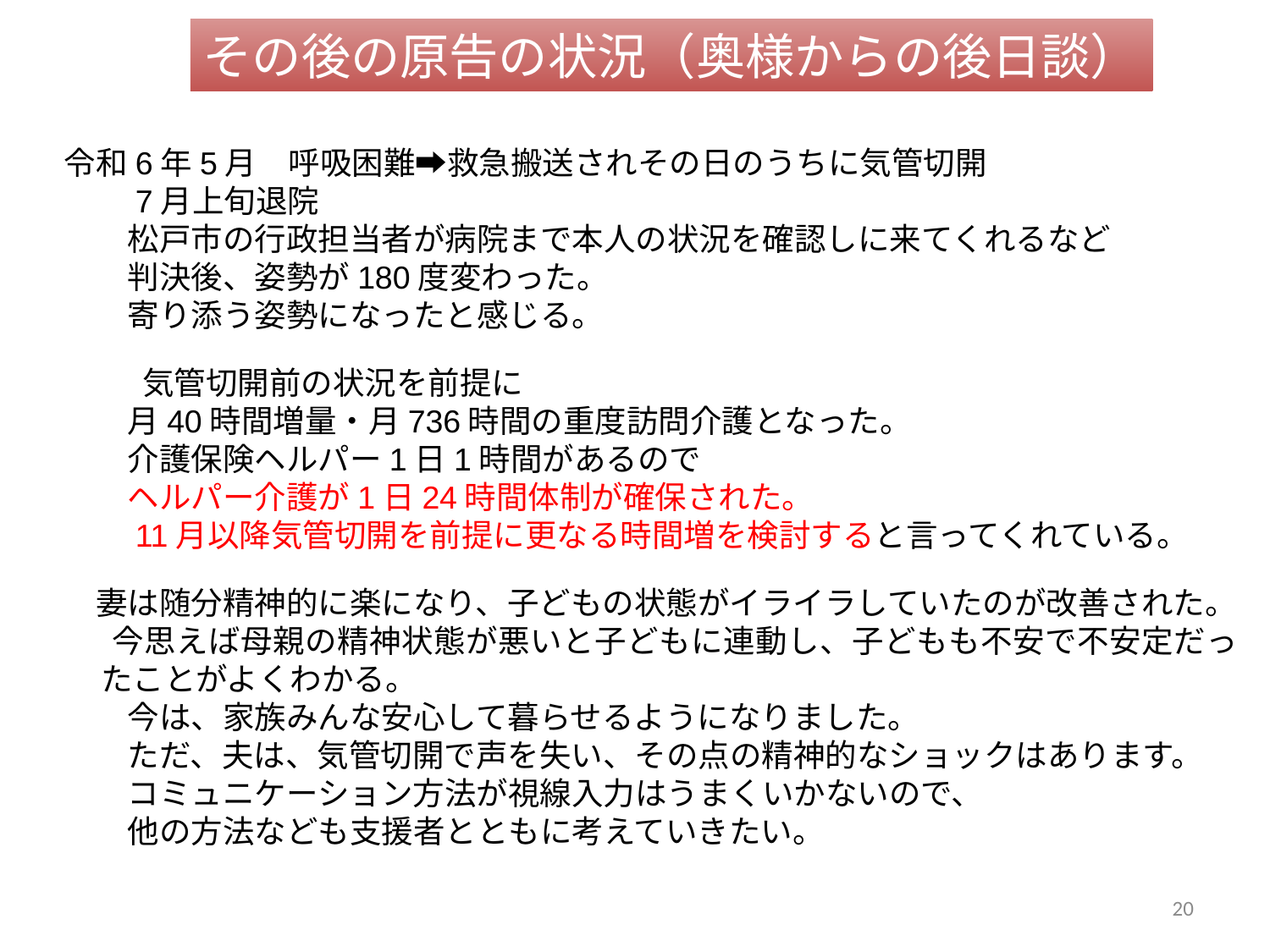

その後の原告の状況（奥様からの後日談）
　令和6年5月　呼吸困難➡救急搬送されその日のうちに気管切開
　　　7月上旬退院
　　　松戸市の行政担当者が病院まで本人の状況を確認しに来てくれるなど
　　　判決後、姿勢が180度変わった。
　　　寄り添う姿勢になったと感じる。

 　　　気管切開前の状況を前提に
　　　月40時間増量・月736時間の重度訪問介護となった。
　　　介護保険ヘルパー1日1時間があるので
　　　ヘルパー介護が1日24時間体制が確保された。
　　　11月以降気管切開を前提に更なる時間増を検討すると言ってくれている。

　　妻は随分精神的に楽になり、子どもの状態がイライラしていたのが改善された。
 　　今思えば母親の精神状態が悪いと子どもに連動し、子どもも不安で不安定だっ　たことがよくわかる。
　　　今は、家族みんな安心して暮らせるようになりました。
　　　ただ、夫は、気管切開で声を失い、その点の精神的なショックはあります。
　　　コミュニケーション方法が視線入力はうまくいかないので、
　　　他の方法なども支援者とともに考えていきたい。
20